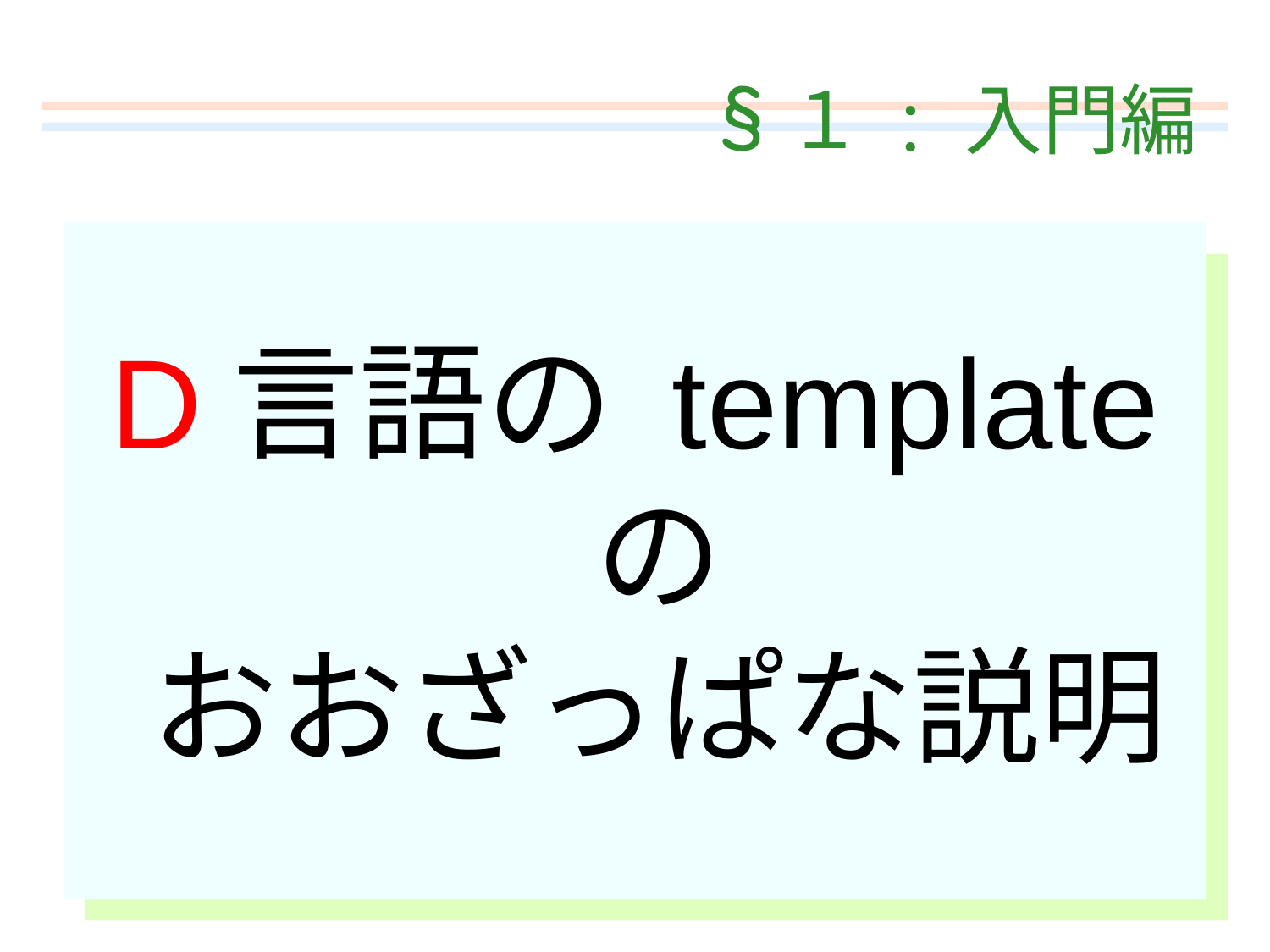

# §１ : 入門編

D言語の template
の
おおざっぱな説明